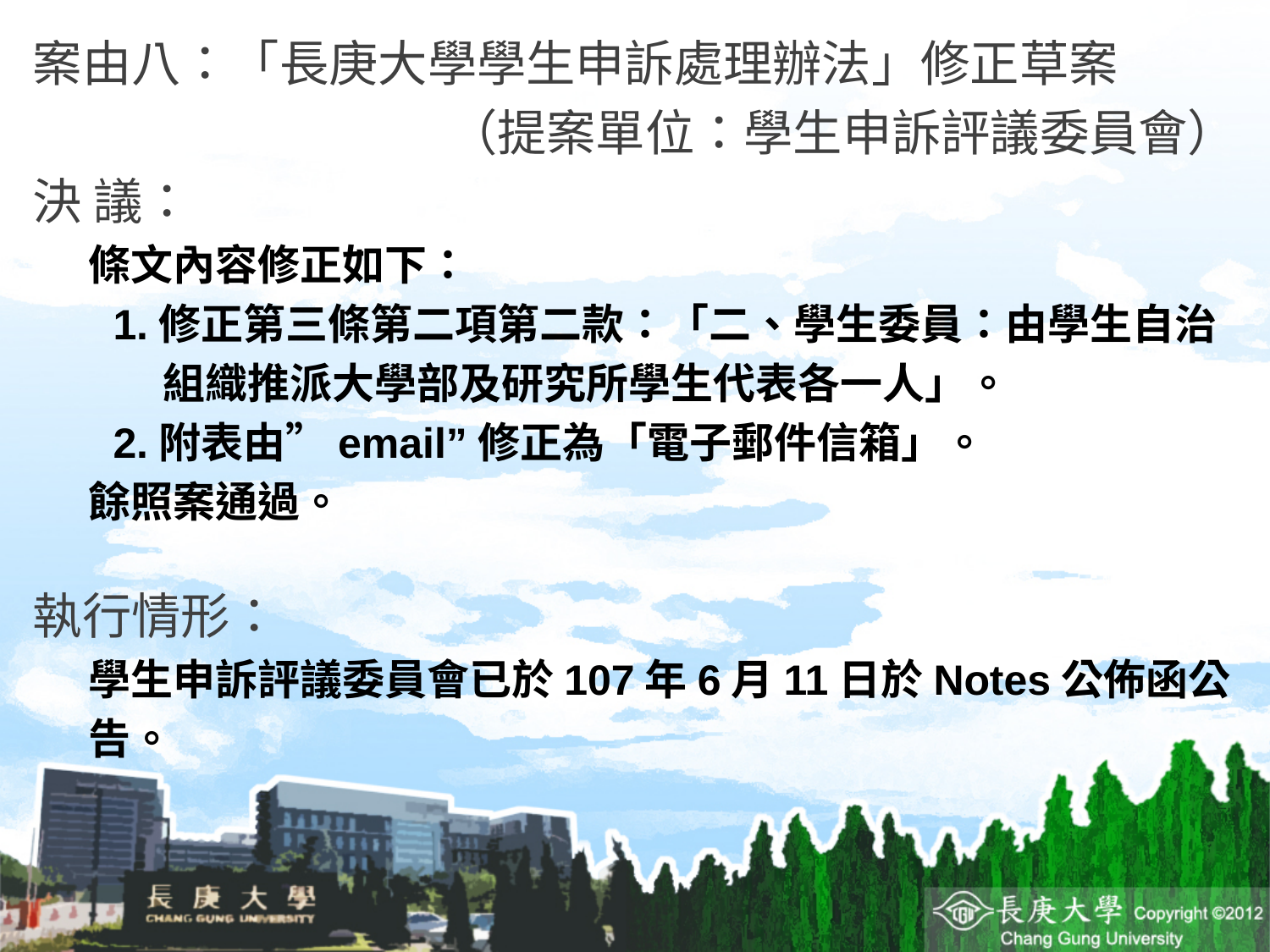

案由八：「長庚大學學生申訴處理辦法」修正草案
（提案單位：學生申訴評議委員會）
決 議：
條文內容修正如下：
1.修正第三條第二項第二款：「二、學生委員：由學生自治組織推派大學部及研究所學生代表各一人」。
2.附表由”email”修正為「電子郵件信箱」。
餘照案通過。

執行情形：
學生申訴評議委員會已於107年6月11日於Notes公佈函公告。